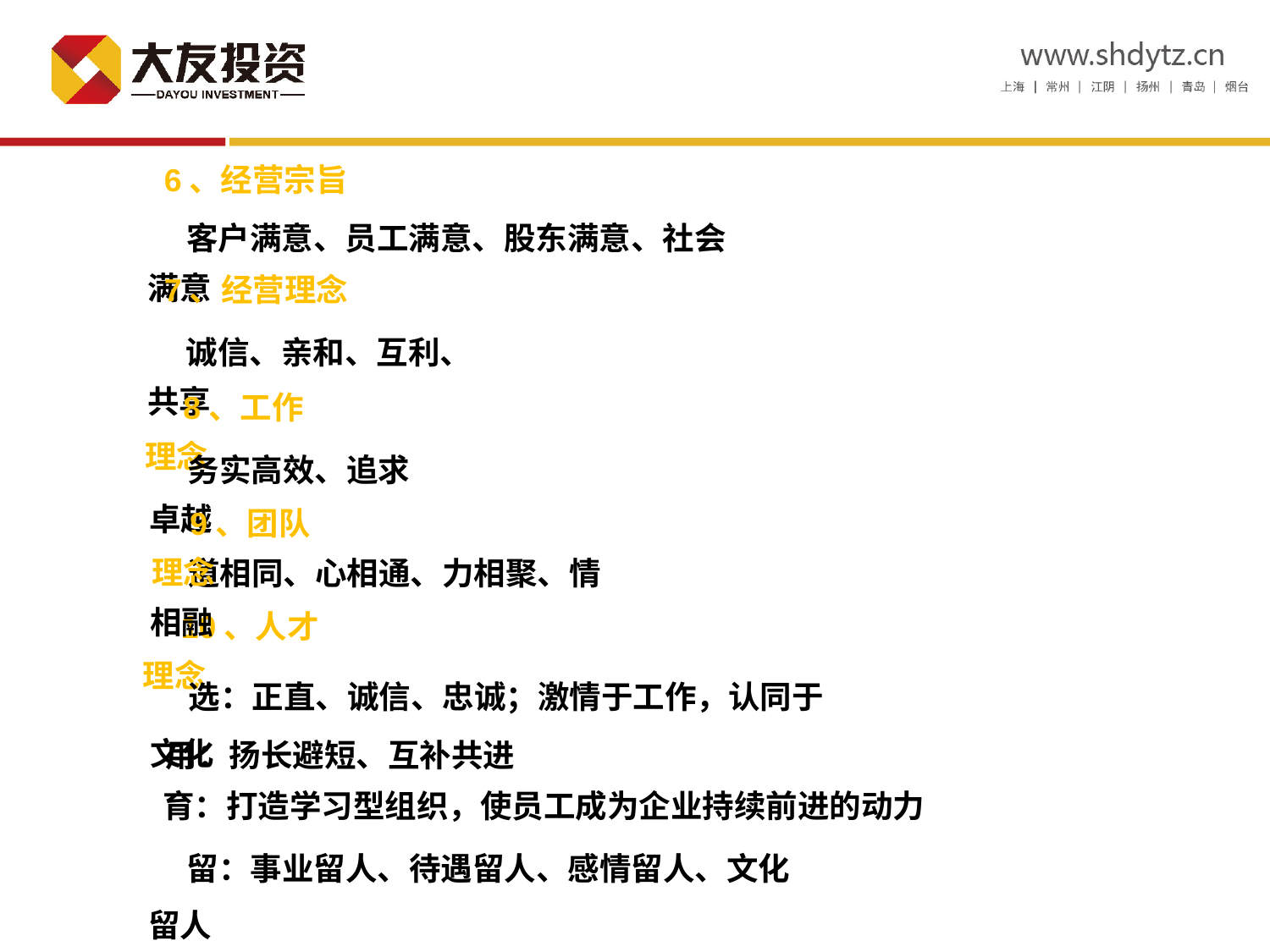

6、经营宗旨
客户满意、员工满意、股东满意、社会满意
7、经营理念
诚信、亲和、互利、共享
8、工作理念
务实高效、追求卓越
9、团队理念
道相同、心相通、力相聚、情相融
10、人才理念
选：正直、诚信、忠诚；激情于工作，认同于文化
用：扬长避短、互补共进
育：打造学习型组织，使员工成为企业持续前进的动力
留：事业留人、待遇留人、感情留人、文化留人